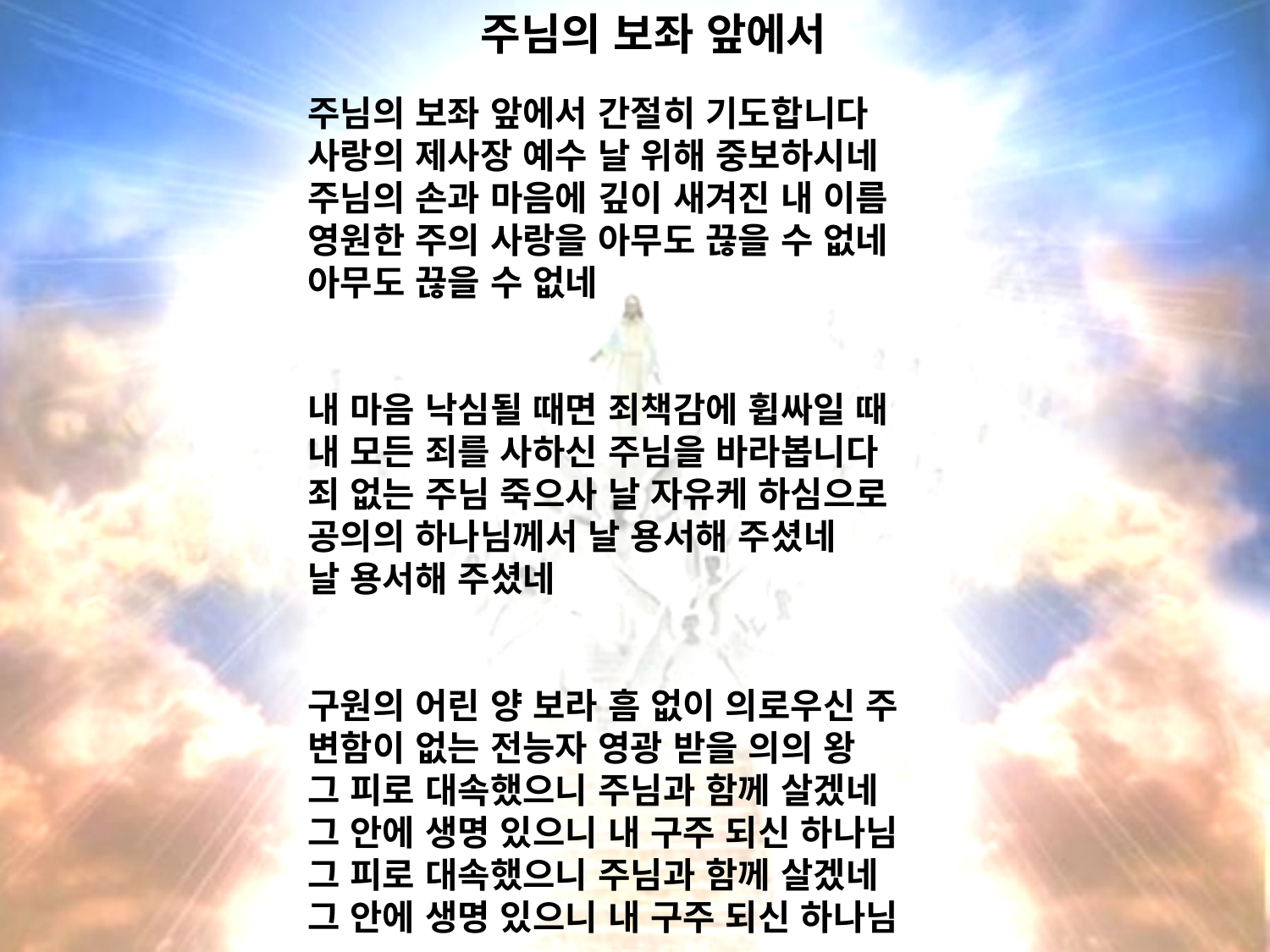

# 주님의 보좌 앞에서
주님의 보좌 앞에서 간절히 기도합니다
사랑의 제사장 예수 날 위해 중보하시네
주님의 손과 마음에 깊이 새겨진 내 이름
영원한 주의 사랑을 아무도 끊을 수 없네
아무도 끊을 수 없네
내 마음 낙심될 때면 죄책감에 휩싸일 때
내 모든 죄를 사하신 주님을 바라봅니다
죄 없는 주님 죽으사 날 자유케 하심으로
공의의 하나님께서 날 용서해 주셨네
날 용서해 주셨네
구원의 어린 양 보라 흠 없이 의로우신 주
변함이 없는 전능자 영광 받을 의의 왕
그 피로 대속했으니 주님과 함께 살겠네
그 안에 생명 있으니 내 구주 되신 하나님
그 피로 대속했으니 주님과 함께 살겠네
그 안에 생명 있으니 내 구주 되신 하나님